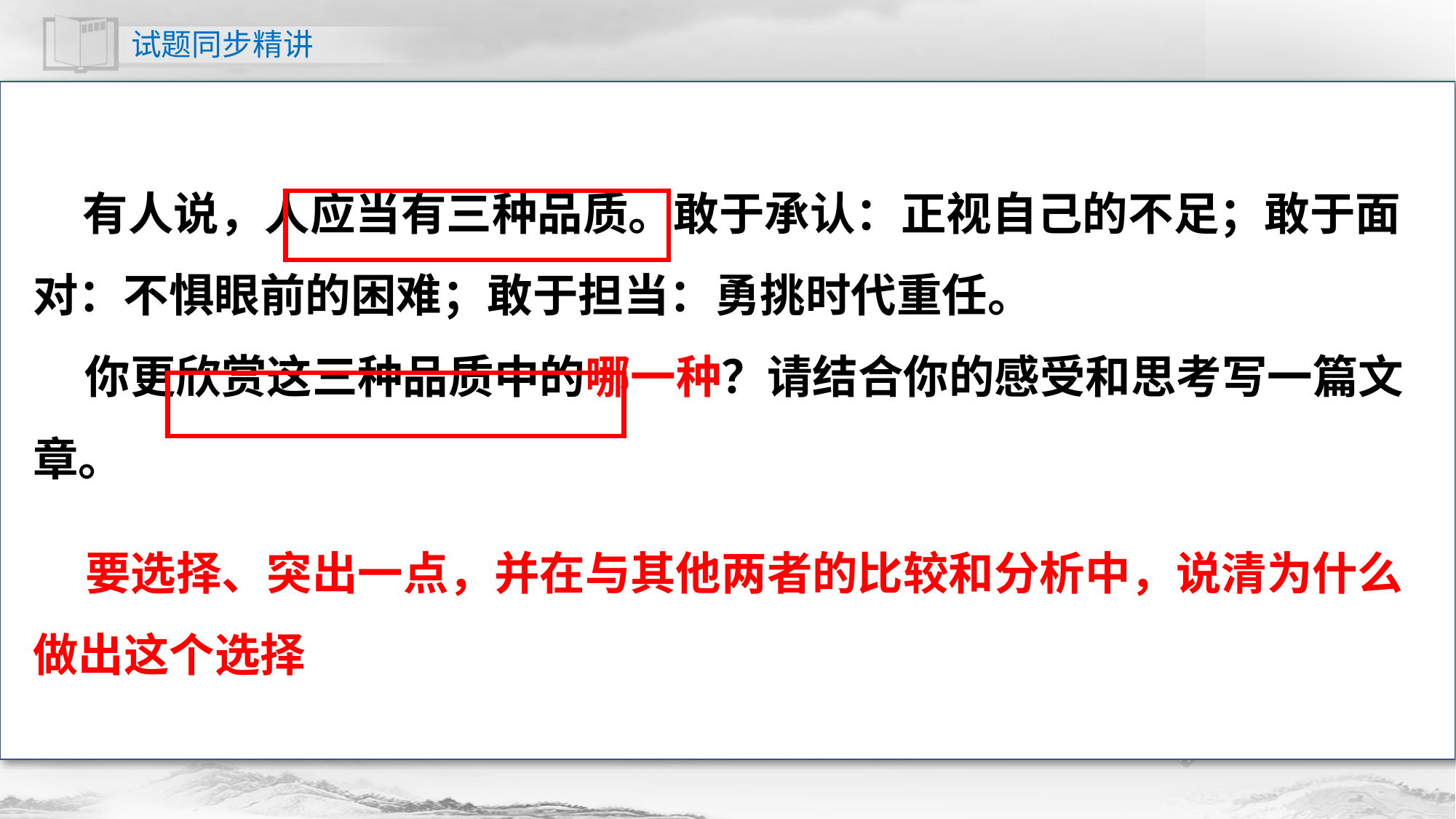

有人说，人应当有三种品质。敢于承认：正视自己的不足；敢于面对：不惧眼前的困难；敢于担当：勇挑时代重任。
    你更欣赏这三种品质中的哪一种？请结合你的感受和思考写一篇文章。

    要选择、突出一点，并在与其他两者的比较和分析中，说清为什么做出这个选择